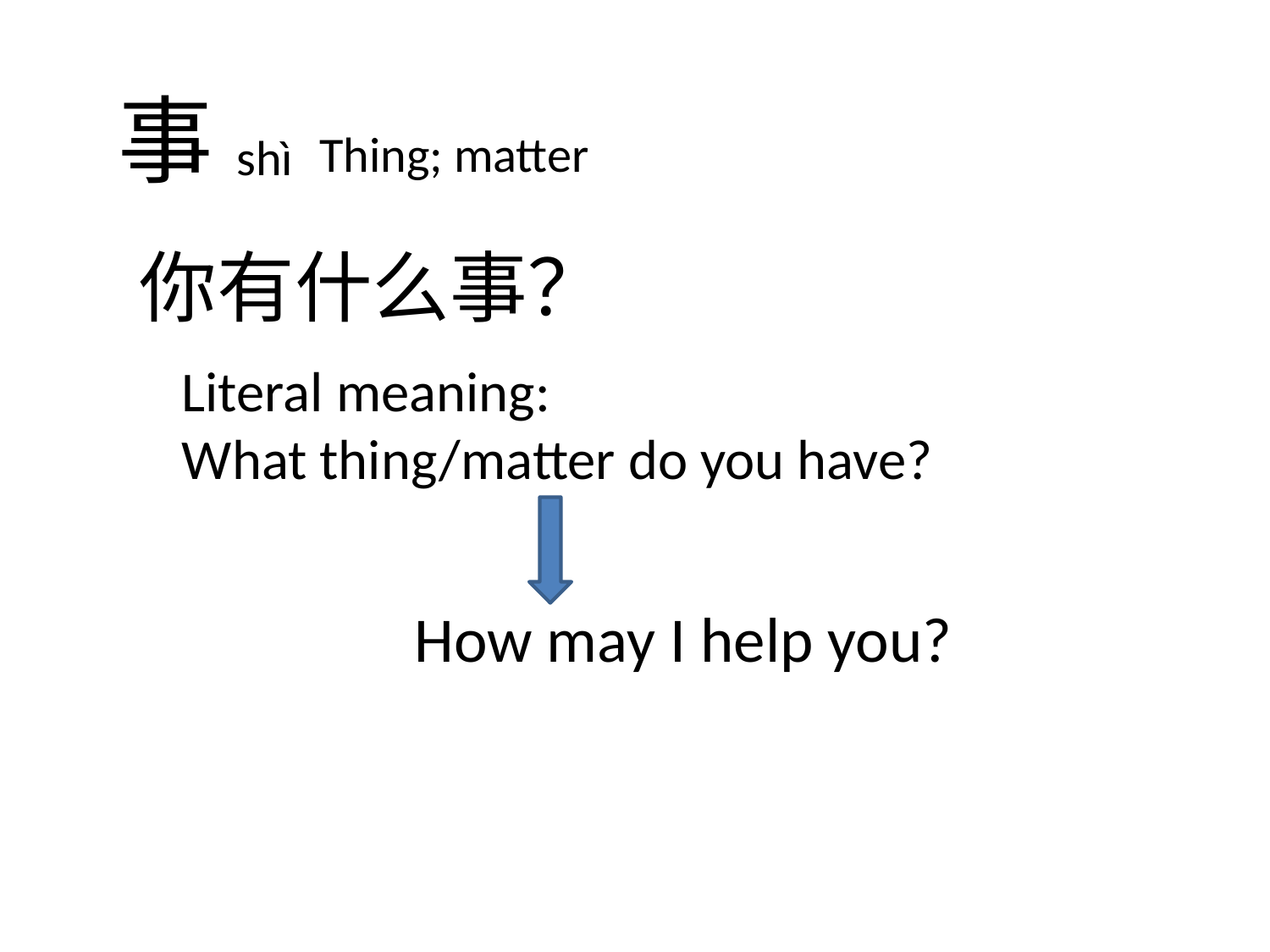

事shì
Thing; matter
你有什么事？
Literal meaning:
What thing/matter do you have?

How may I help you?